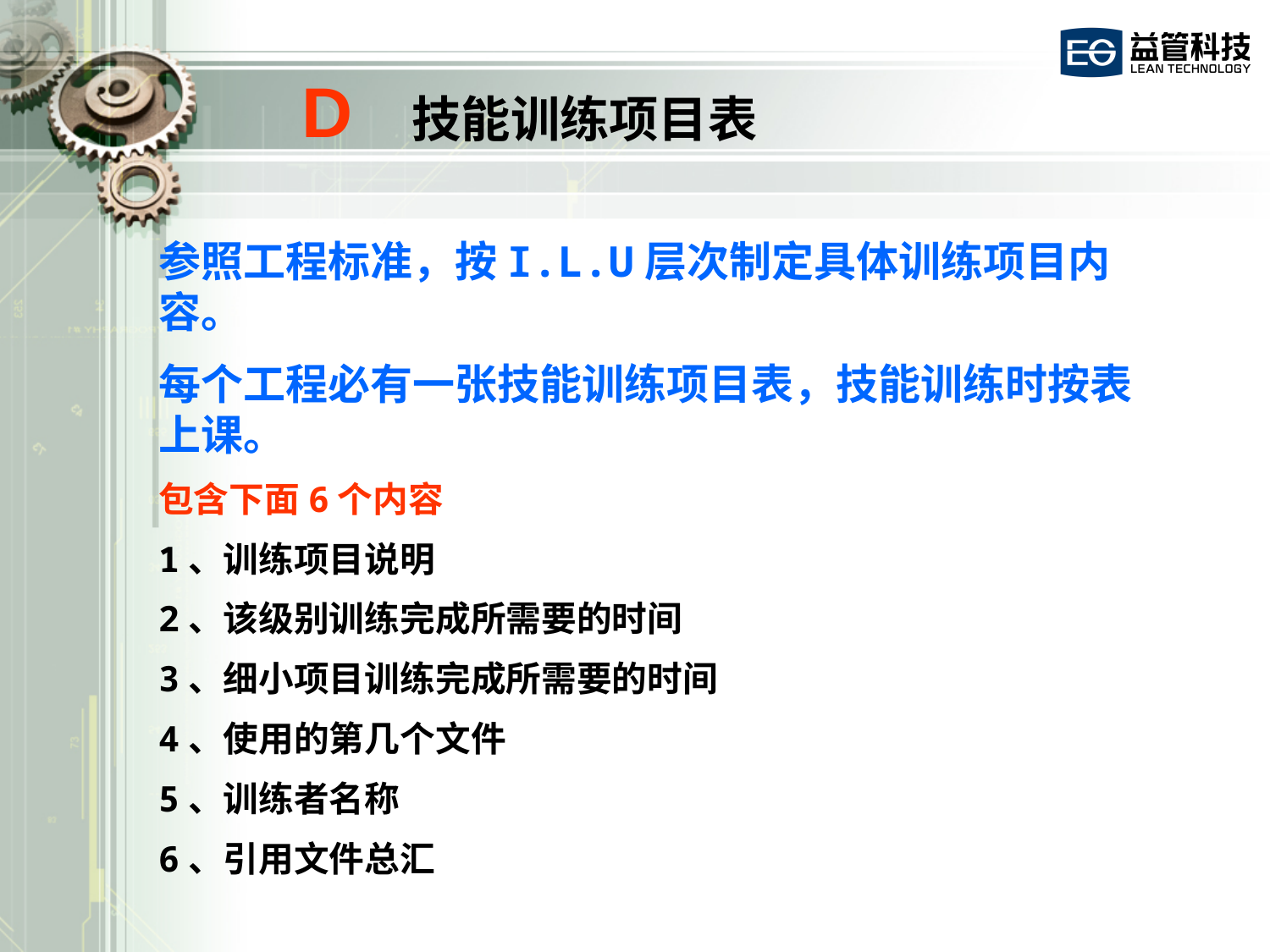

# D   技能训练项目表
参照工程标准，按I.L.U层次制定具体训练项目内容。
每个工程必有一张技能训练项目表，技能训练时按表上课。
包含下面6个内容
1、训练项目说明
2、该级别训练完成所需要的时间
3、细小项目训练完成所需要的时间
4、使用的第几个文件
5、训练者名称
6、引用文件总汇